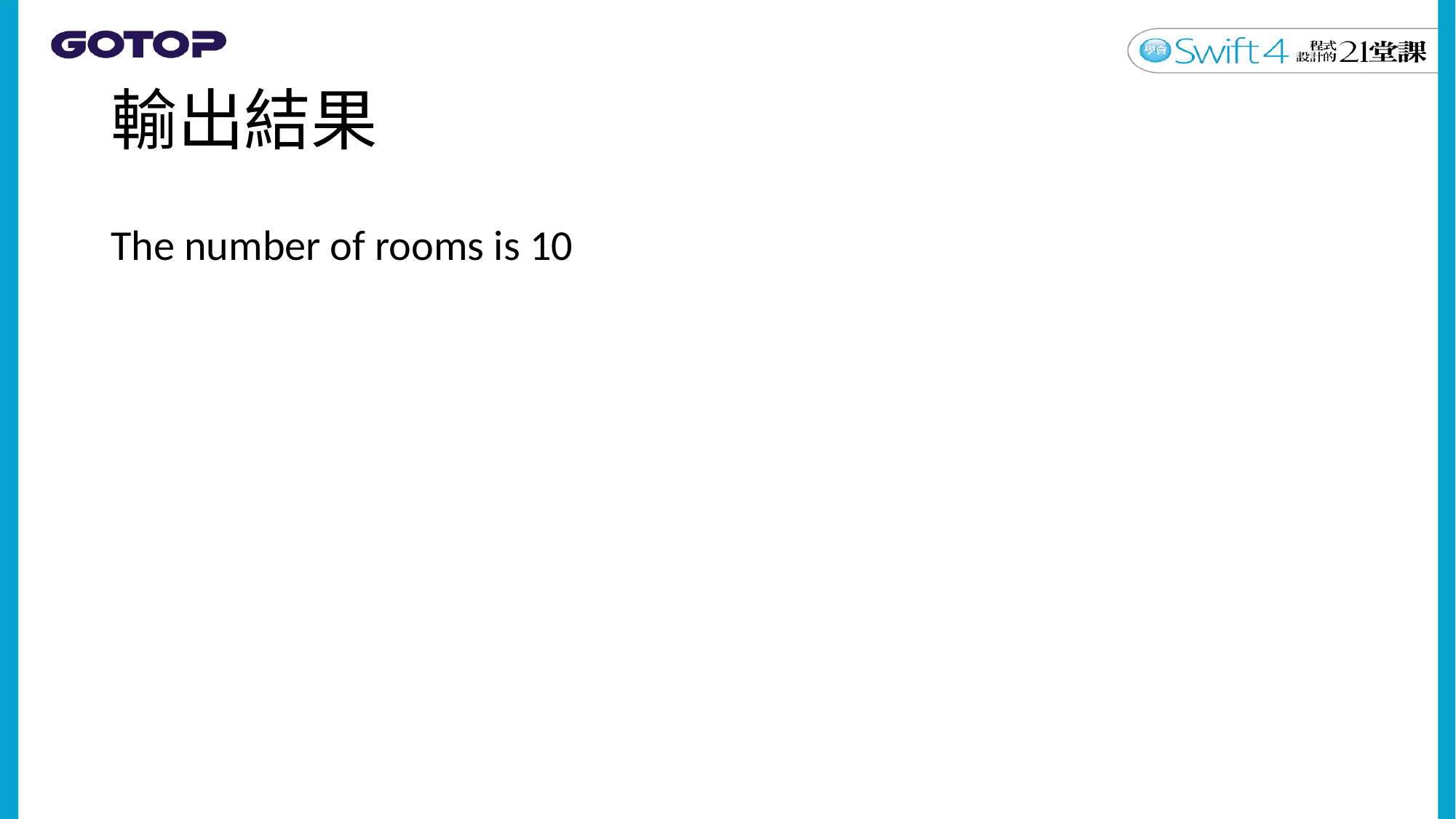

# 輸出結果
The number of rooms is 10